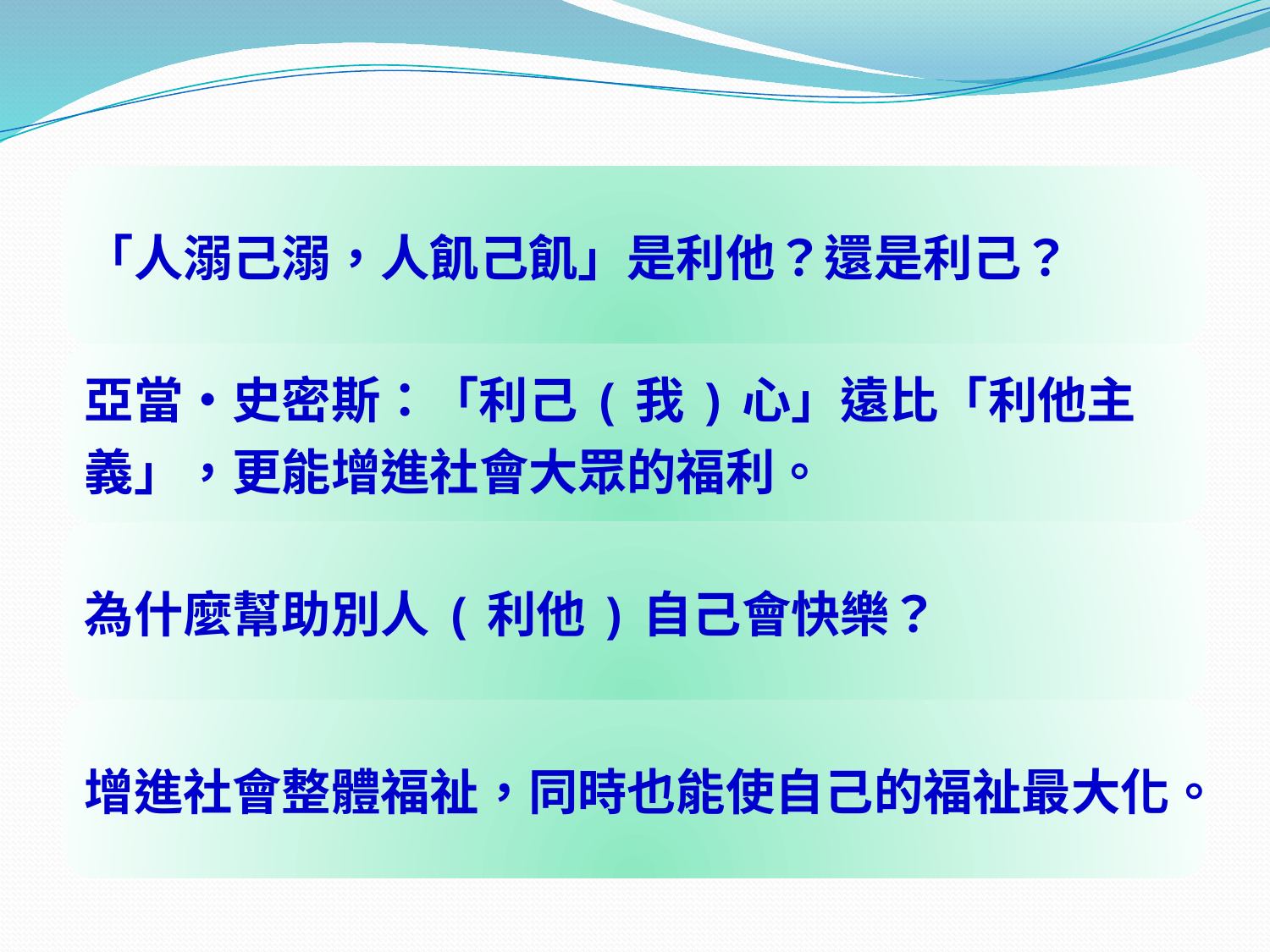

「人溺己溺，人飢己飢」是利他？還是利己？
亞當•史密斯：「利己(我)心」遠比「利他主義」，更能增進社會大眾的福利。
為什麼幫助別人(利他)自己會快樂？
增進社會整體福祉，同時也能使自己的福祉最大化。